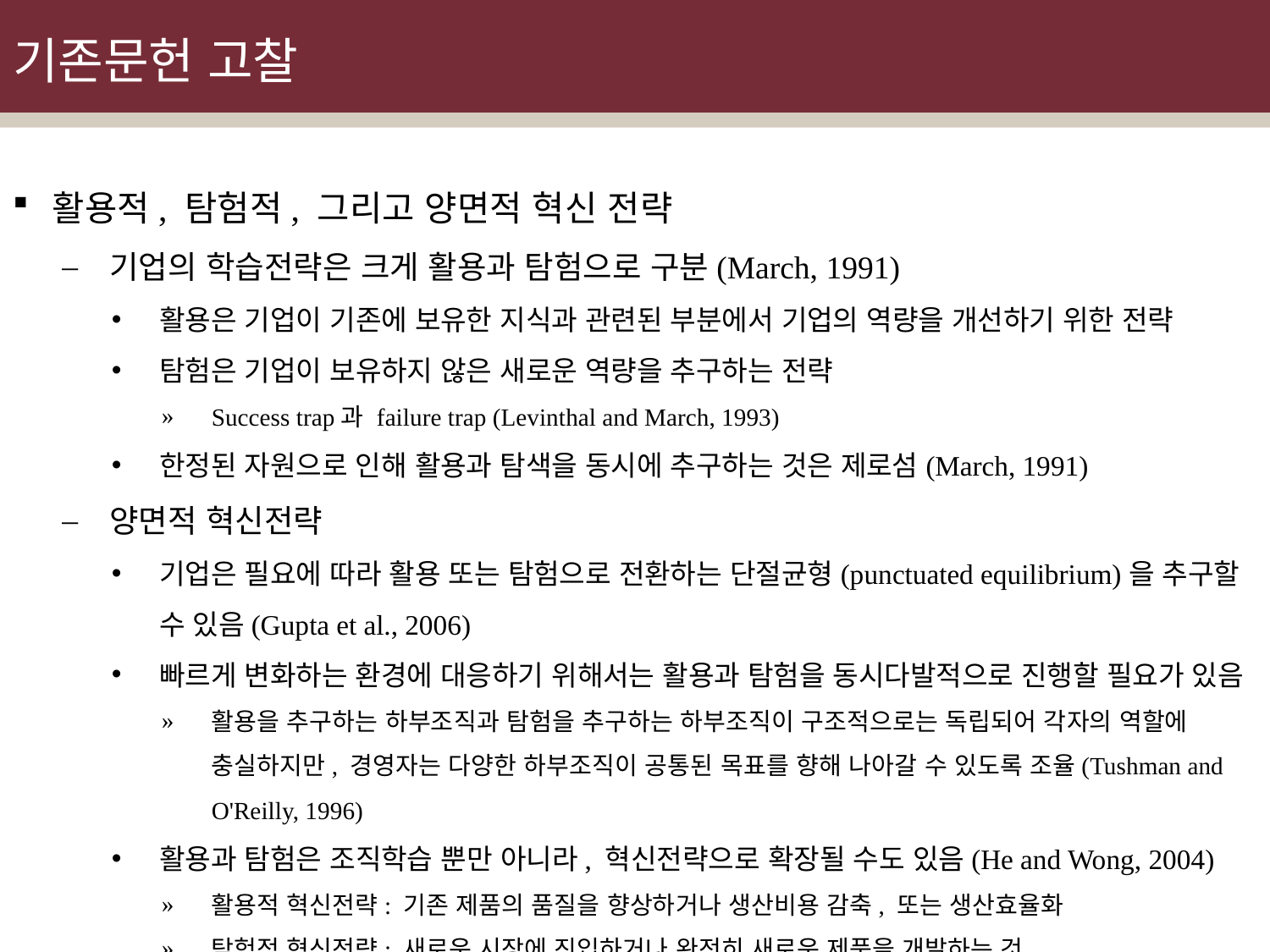

기존문헌 고찰

활용적, 탐험적, 그리고 양면적 혁신 전략
기업의 학습전략은 크게 활용과 탐험으로 구분(March, 1991)
활용은 기업이 기존에 보유한 지식과 관련된 부분에서 기업의 역량을 개선하기 위한 전략
탐험은 기업이 보유하지 않은 새로운 역량을 추구하는 전략
Success trap과 failure trap (Levinthal and March, 1993)
한정된 자원으로 인해 활용과 탐색을 동시에 추구하는 것은 제로섬(March, 1991)
양면적 혁신전략
기업은 필요에 따라 활용 또는 탐험으로 전환하는 단절균형(punctuated equilibrium)을 추구할 수 있음(Gupta et al., 2006)
빠르게 변화하는 환경에 대응하기 위해서는 활용과 탐험을 동시다발적으로 진행할 필요가 있음
활용을 추구하는 하부조직과 탐험을 추구하는 하부조직이 구조적으로는 독립되어 각자의 역할에 충실하지만, 경영자는 다양한 하부조직이 공통된 목표를 향해 나아갈 수 있도록 조율(Tushman and O'Reilly, 1996)
활용과 탐험은 조직학습 뿐만 아니라, 혁신전략으로 확장될 수도 있음(He and Wong, 2004)
활용적 혁신전략: 기존 제품의 품질을 향상하거나 생산비용 감축, 또는 생산효율화
탐험적 혁신전략: 새로운 시장에 진입하거나 완전히 새로운 제품을 개발하는 것